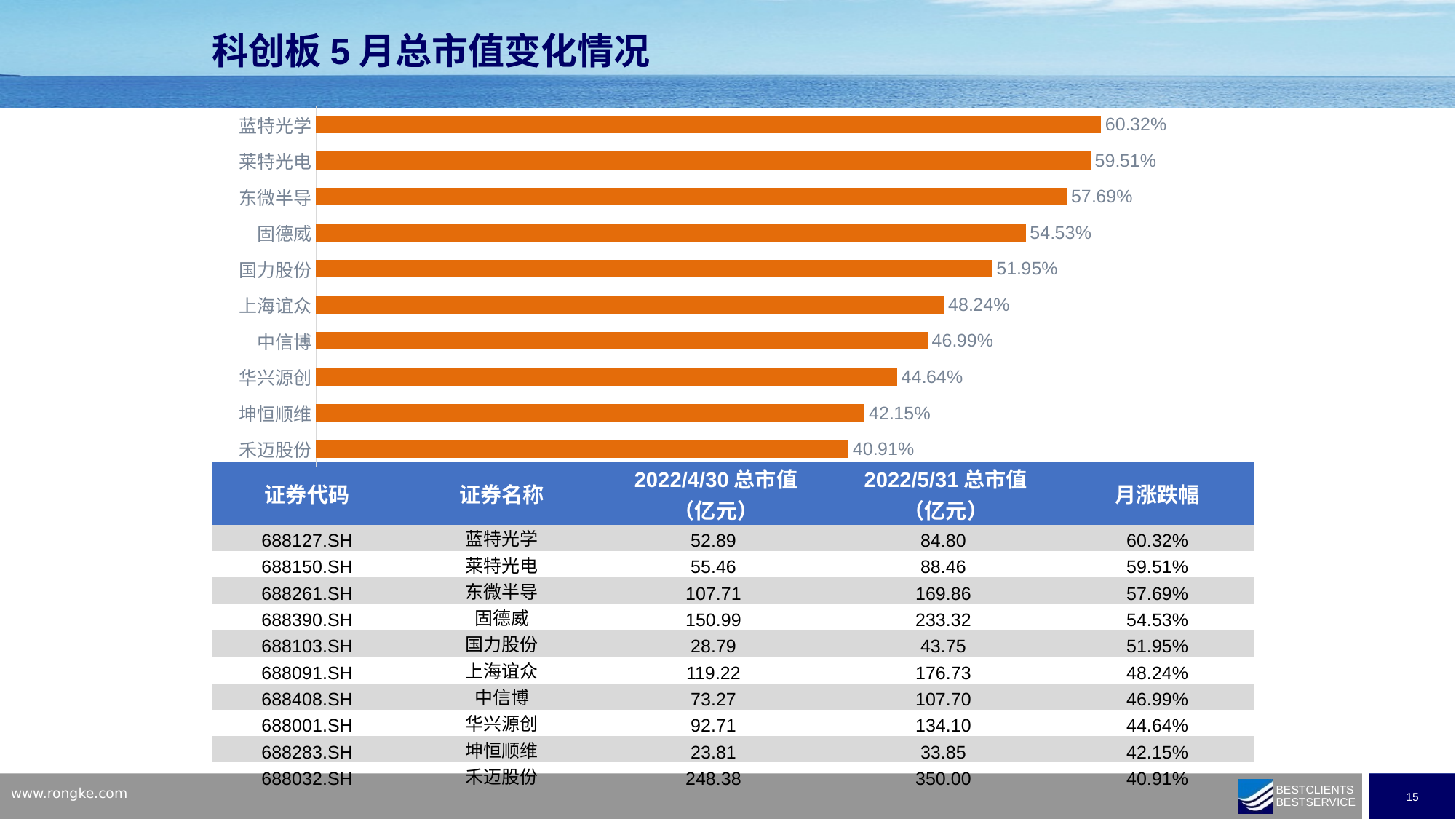

科创板5月总市值变化情况

### Chart

| Category |  |
|---|---|
| 蓝特光学 | 0.603199 |
| 莱特光电 | 0.595065 |
| 东微半导 | 0.576906 |
| 固德威 | 0.545285 |
| 国力股份 | 0.519549 |
| 上海谊众 | 0.482428 |
| 中信博 | 0.469902 |
| 华兴源创 | 0.446445 |
| 坤恒顺维 | 0.421517 |
| 禾迈股份 | 0.409108 |

### Chart

| Category |
|---|
| 证券代码 | 证券名称 | 2022/4/30总市值 （亿元） | 2022/5/31总市值 （亿元） | 月涨跌幅 |
| --- | --- | --- | --- | --- |
| 688127.SH | 蓝特光学 | 52.89 | 84.80 | 60.32% |
| 688150.SH | 莱特光电 | 55.46 | 88.46 | 59.51% |
| 688261.SH | 东微半导 | 107.71 | 169.86 | 57.69% |
| 688390.SH | 固德威 | 150.99 | 233.32 | 54.53% |
| 688103.SH | 国力股份 | 28.79 | 43.75 | 51.95% |
| 688091.SH | 上海谊众 | 119.22 | 176.73 | 48.24% |
| 688408.SH | 中信博 | 73.27 | 107.70 | 46.99% |
| 688001.SH | 华兴源创 | 92.71 | 134.10 | 44.64% |
| 688283.SH | 坤恒顺维 | 23.81 | 33.85 | 42.15% |
| 688032.SH | 禾迈股份 | 248.38 | 350.00 | 40.91% |